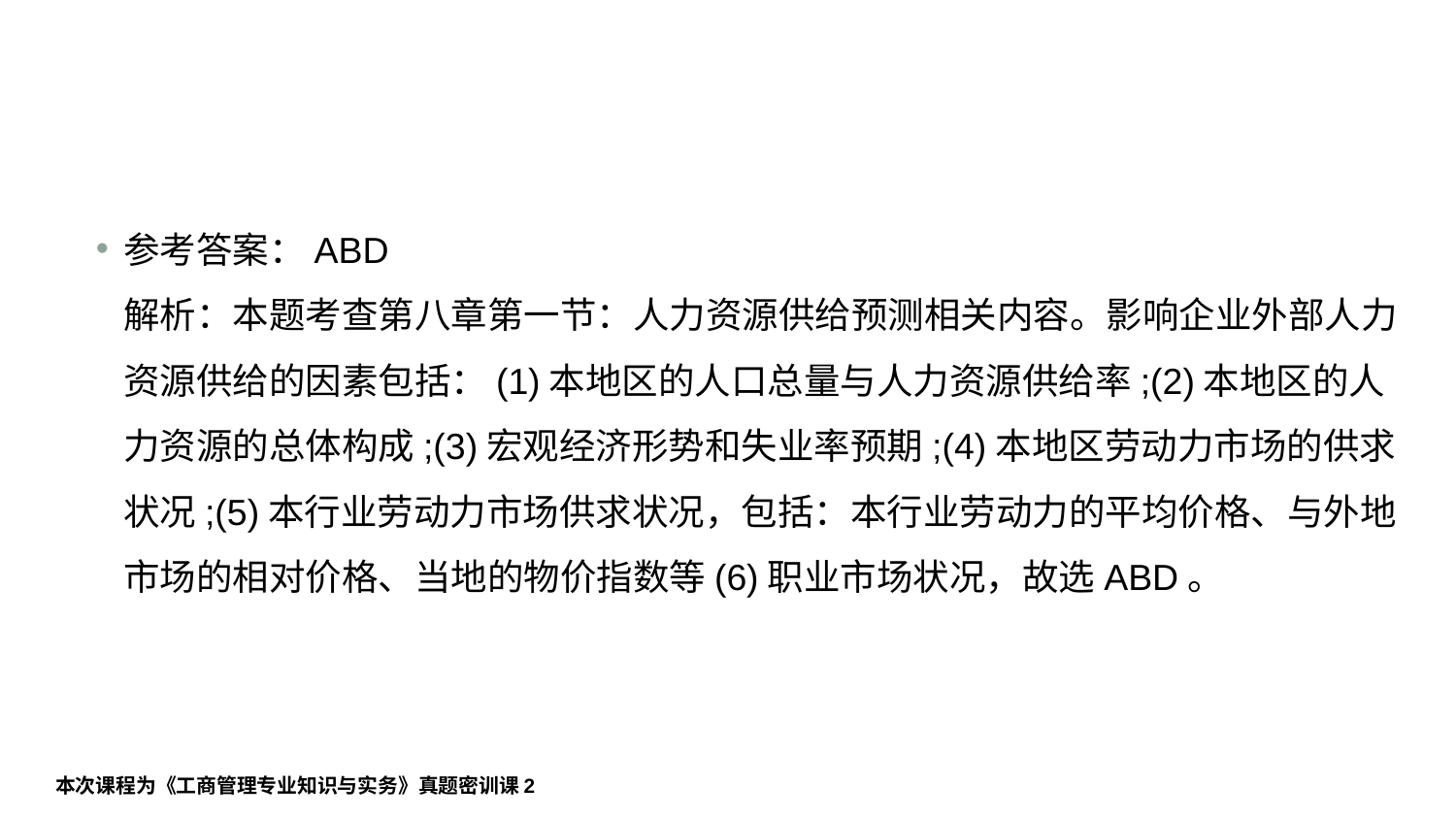

参考答案：ABD
解析：本题考查第八章第一节：人力资源供给预测相关内容。影响企业外部人力资源供给的因素包括：(1)本地区的人口总量与人力资源供给率;(2)本地区的人力资源的总体构成;(3)宏观经济形势和失业率预期;(4)本地区劳动力市场的供求状况;(5)本行业劳动力市场供求状况，包括：本行业劳动力的平均价格、与外地市场的相对价格、当地的物价指数等(6)职业市场状况，故选ABD。